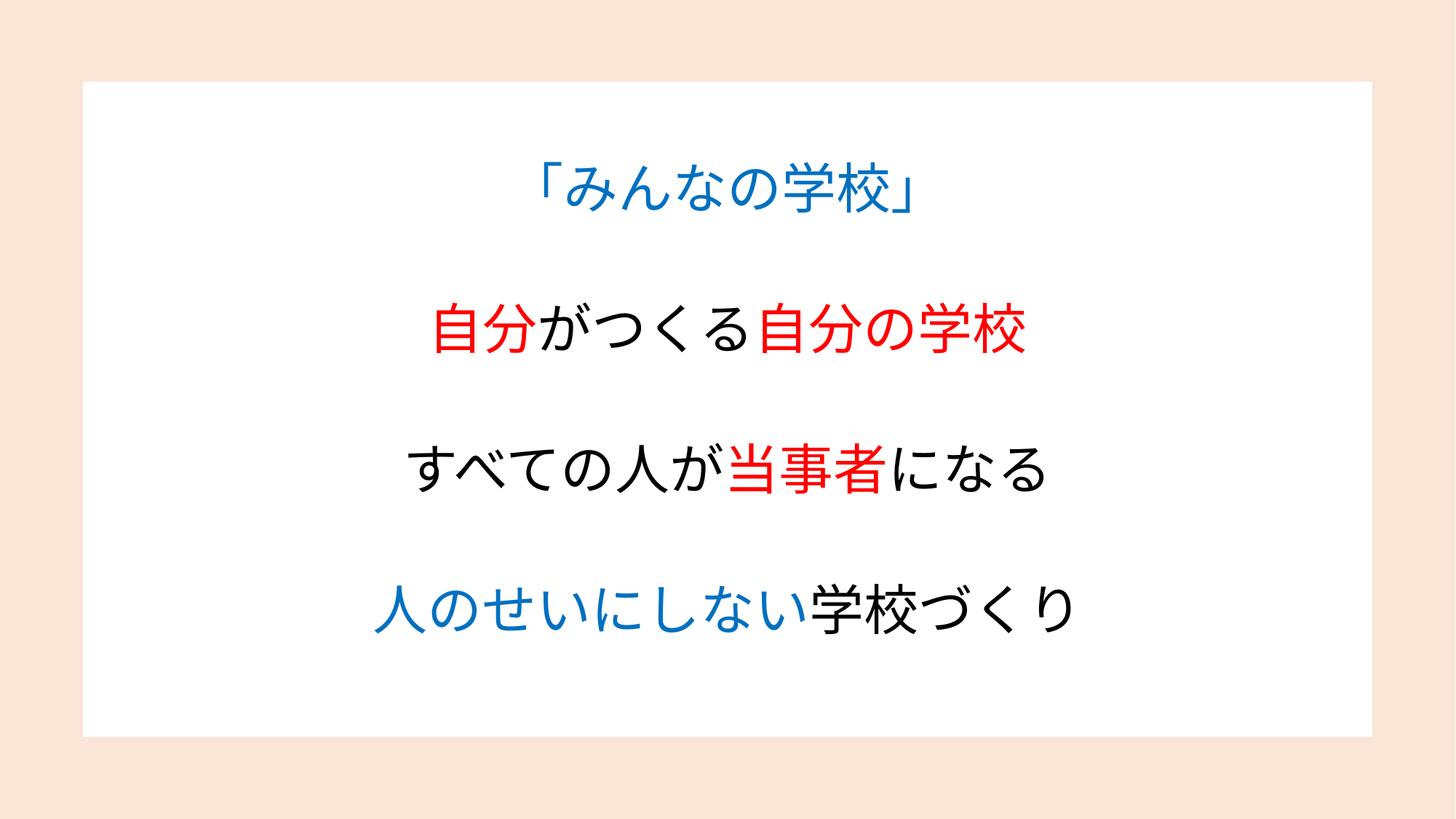

「みんなの学校」

自分がつくる自分の学校

すべての人が当事者になる

人のせいにしない学校づくり